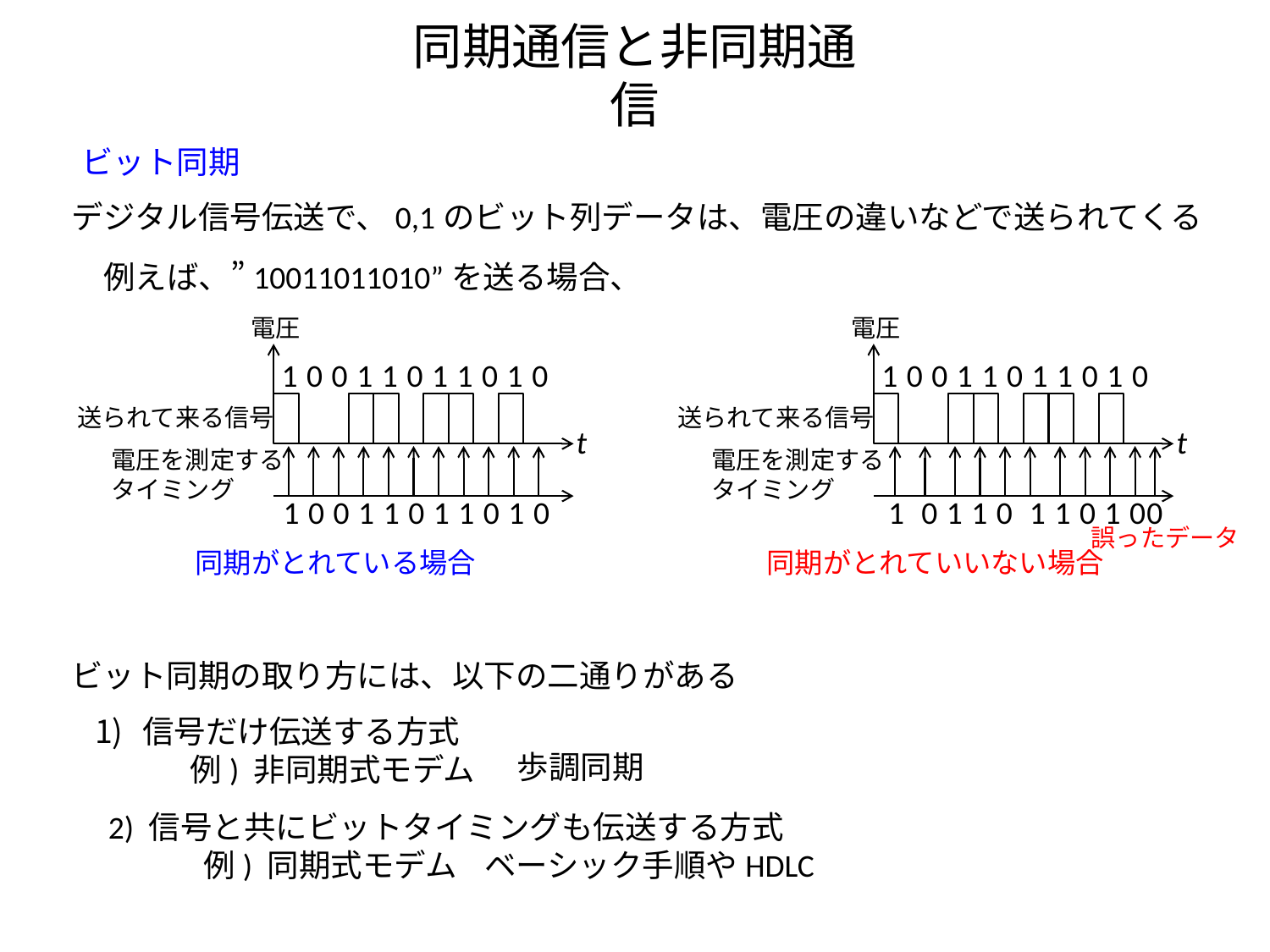

# 同期通信と非同期通信
ビット同期
デジタル信号伝送で、0,1のビット列データは、電圧の違いなどで送られてくる
例えば、”10011011010”を送る場合、
電圧
電圧
1 0 0 1 1 0 1 1 0 1 0
1 0 0 1 1 0 1 1 0 1 0

送られて来る信号
送られて来る信号
t
t
電圧を測定するタイミング
電圧を測定するタイミング
1 0 0 1 1 0 1 1 0 1 0
1  0 1 1 0  1 1 0 1 00
誤ったデータ
同期がとれている場合
同期がとれていいない場合
ビット同期の取り方には、以下の二通りがある
信号だけ伝送する方式
　　　例) 非同期式モデム
歩調同期
2) 信号と共にビットタイミングも伝送する方式
　　　例) 同期式モデム
ベーシック手順やHDLC